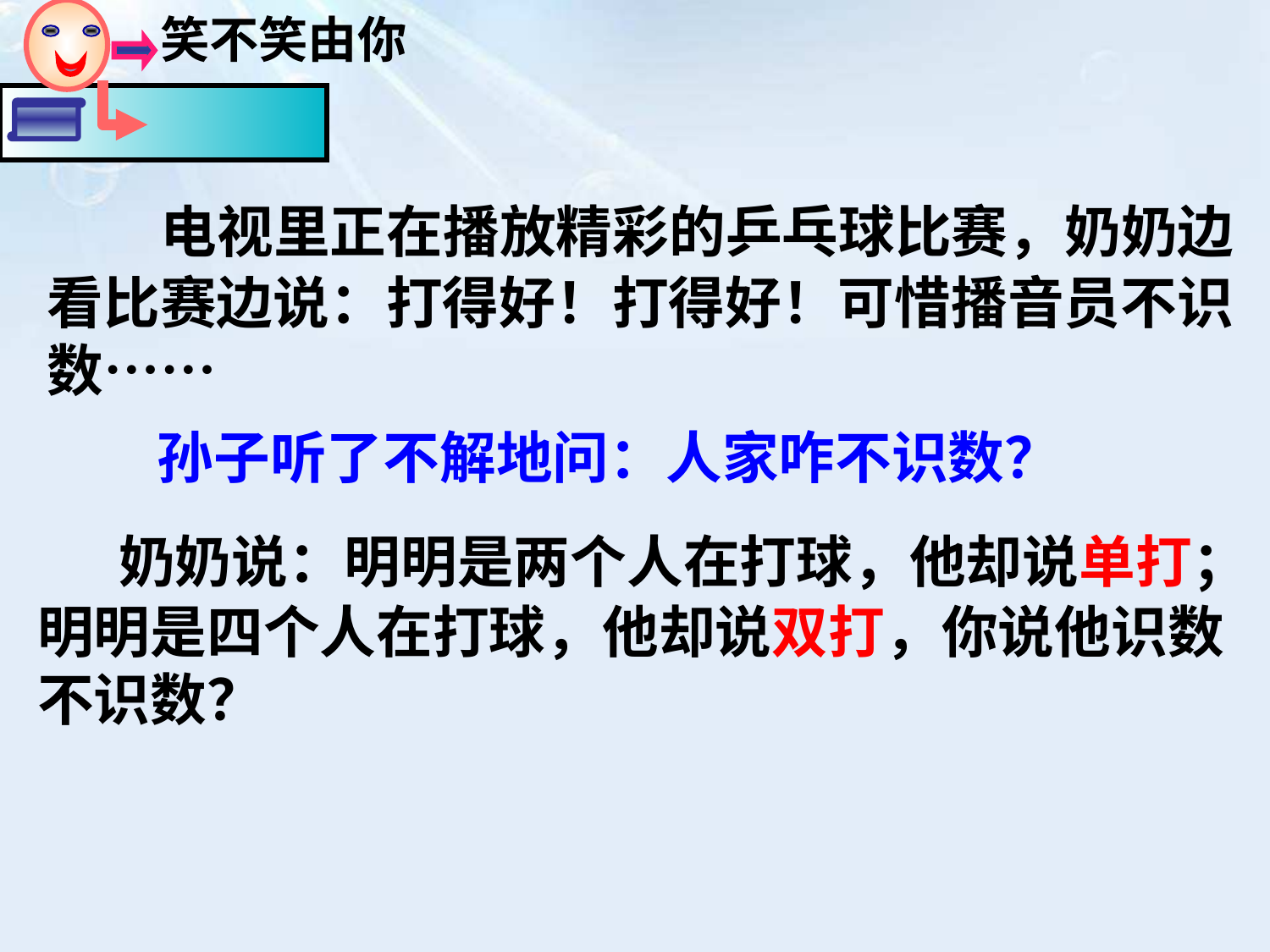

笑不笑由你

      电视里正在播放精彩的乒乓球比赛，奶奶边看比赛边说：打得好！打得好！可惜播音员不识数……
孙子听了不解地问：人家咋不识数？
    奶奶说：明明是两个人在打球，他却说单打；明明是四个人在打球，他却说双打，你说他识数不识数？